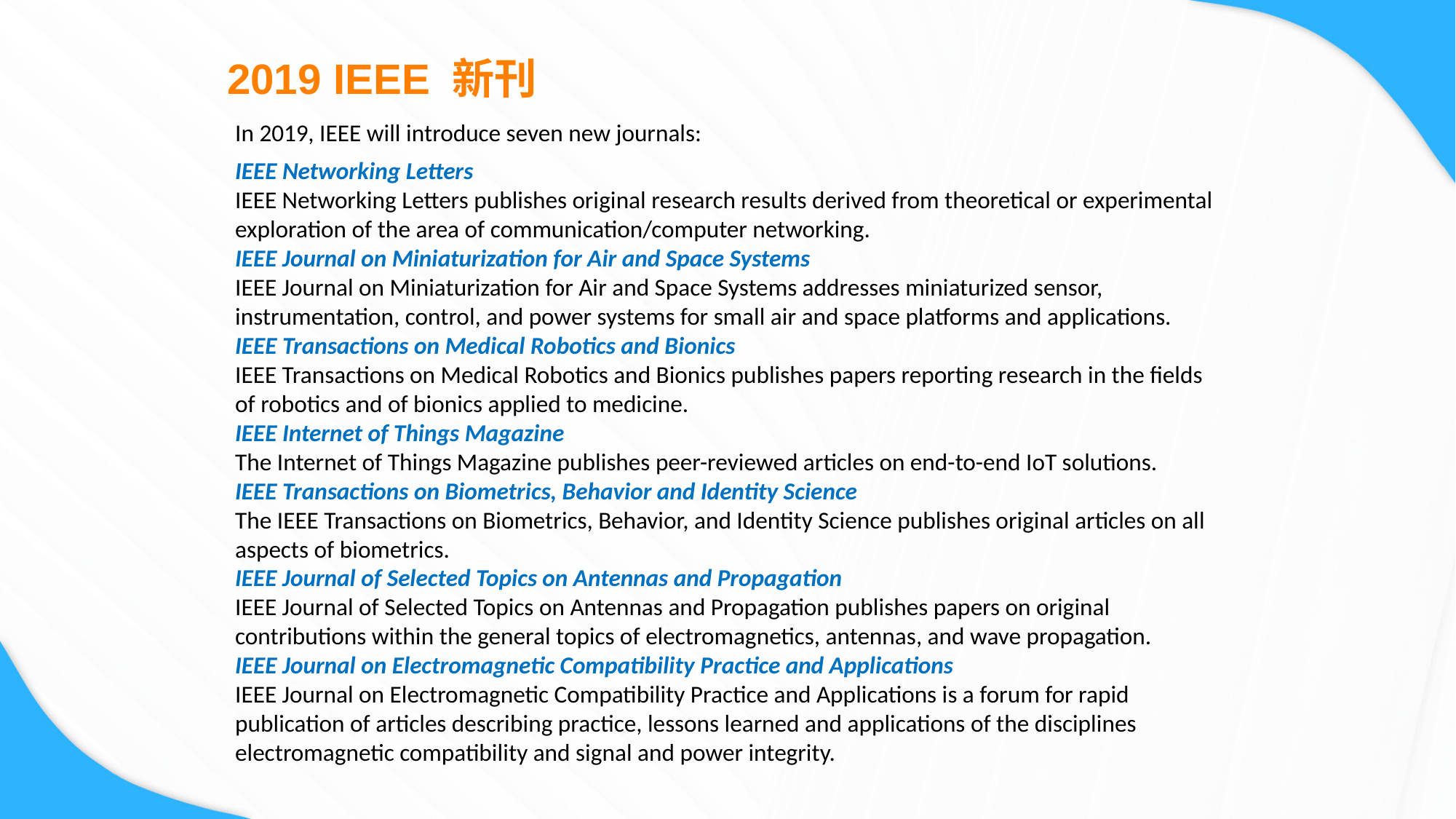

# 2019 IEEE 新刊
In 2019, IEEE will introduce seven new journals:
IEEE Networking Letters
IEEE Networking Letters publishes original research results derived from theoretical or experimental exploration of the area of communication/computer networking.
IEEE Journal on Miniaturization for Air and Space Systems
IEEE Journal on Miniaturization for Air and Space Systems addresses miniaturized sensor, instrumentation, control, and power systems for small air and space platforms and applications.
IEEE Transactions on Medical Robotics and Bionics
IEEE Transactions on Medical Robotics and Bionics publishes papers reporting research in the fields of robotics and of bionics applied to medicine.
IEEE Internet of Things Magazine
The Internet of Things Magazine publishes peer-reviewed articles on end-to-end IoT solutions.
IEEE Transactions on Biometrics, Behavior and Identity Science
The IEEE Transactions on Biometrics, Behavior, and Identity Science publishes original articles on all aspects of biometrics.
IEEE Journal of Selected Topics on Antennas and Propagation
IEEE Journal of Selected Topics on Antennas and Propagation publishes papers on original contributions within the general topics of electromagnetics, antennas, and wave propagation.
IEEE Journal on Electromagnetic Compatibility Practice and Applications
IEEE Journal on Electromagnetic Compatibility Practice and Applications is a forum for rapid publication of articles describing practice, lessons learned and applications of the disciplines electromagnetic compatibility and signal and power integrity.